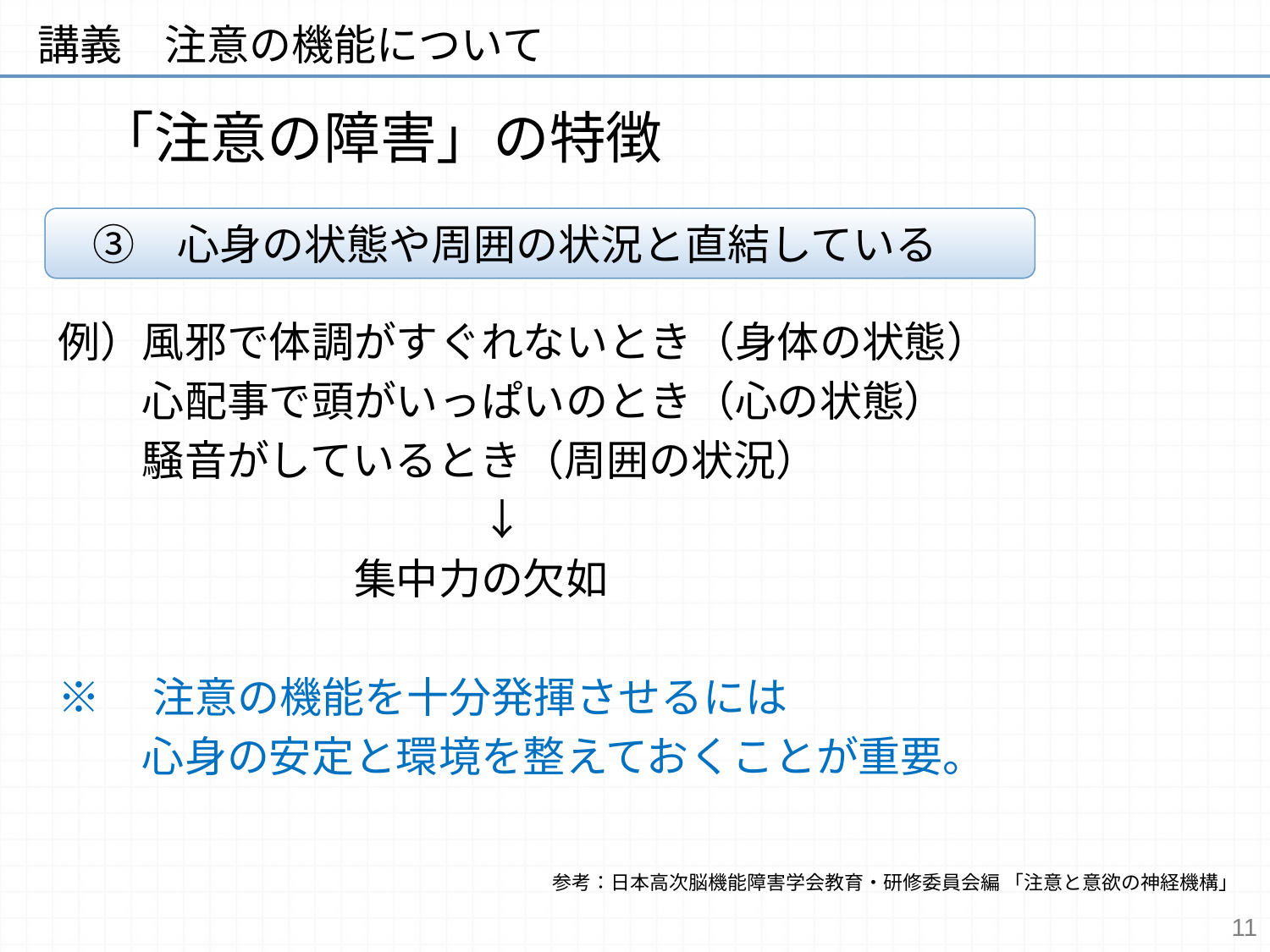

# 講義　注意の機能について
「注意の障害」の特徴
　③　心身の状態や周囲の状況と直結している
例）風邪で体調がすぐれないとき（身体の状態）
　　心配事で頭がいっぱいのとき（心の状態）
　　騒音がしているとき（周囲の状況）
　　　　　　　　　　↓
　　　　　　　集中力の欠如

※　注意の機能を十分発揮させるには
　　心身の安定と環境を整えておくことが重要。

参考：日本高次脳機能障害学会教育・研修委員会編 「注意と意欲の神経機構」
11